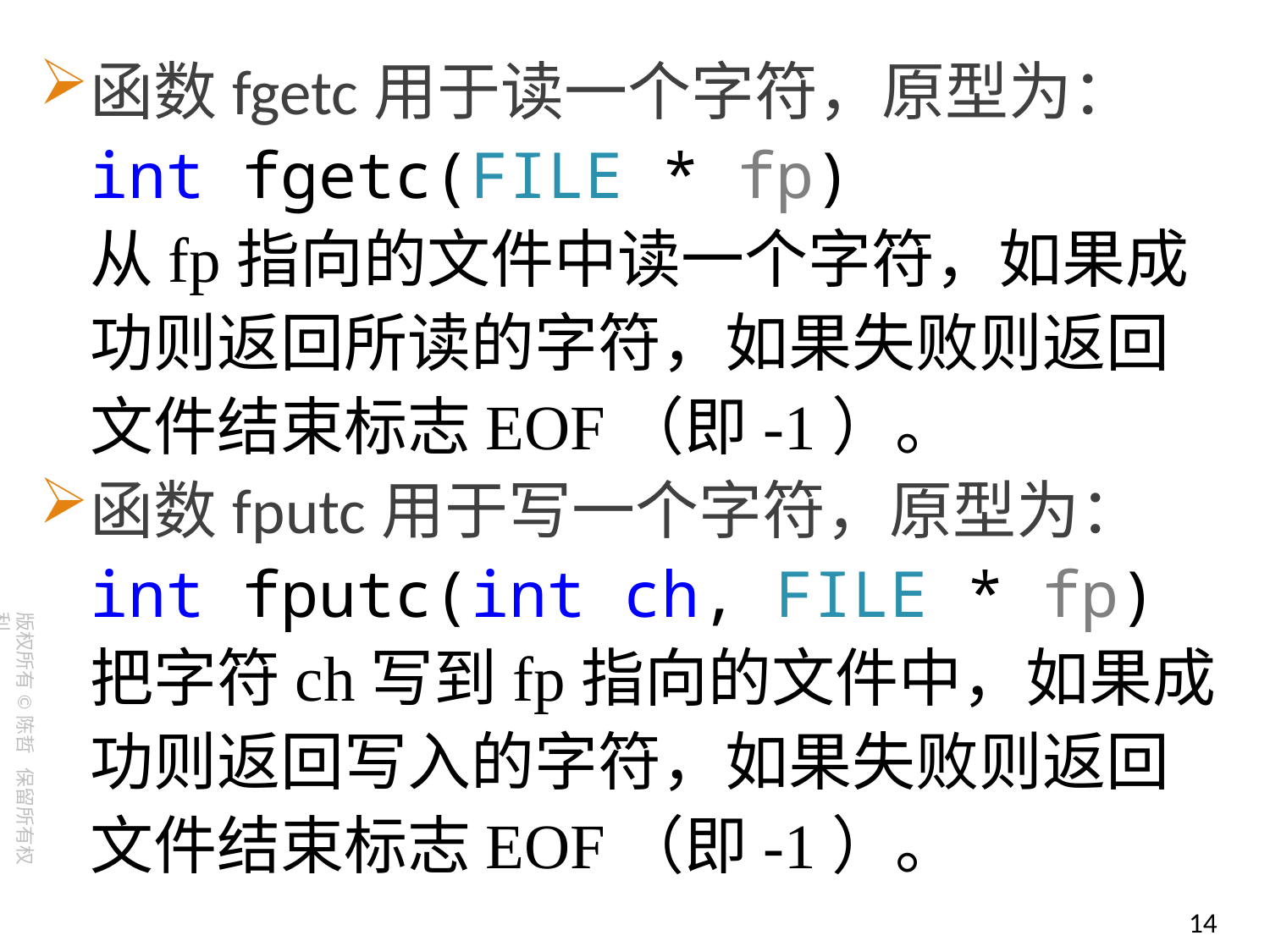

函数fgetc用于读一个字符，原型为：
int fgetc(FILE * fp)
从fp指向的文件中读一个字符，如果成功则返回所读的字符，如果失败则返回文件结束标志EOF（即-1）。
函数fputc用于写一个字符，原型为：
int fputc(int ch, FILE * fp)
把字符ch写到fp指向的文件中，如果成功则返回写入的字符，如果失败则返回文件结束标志EOF（即-1）。
14